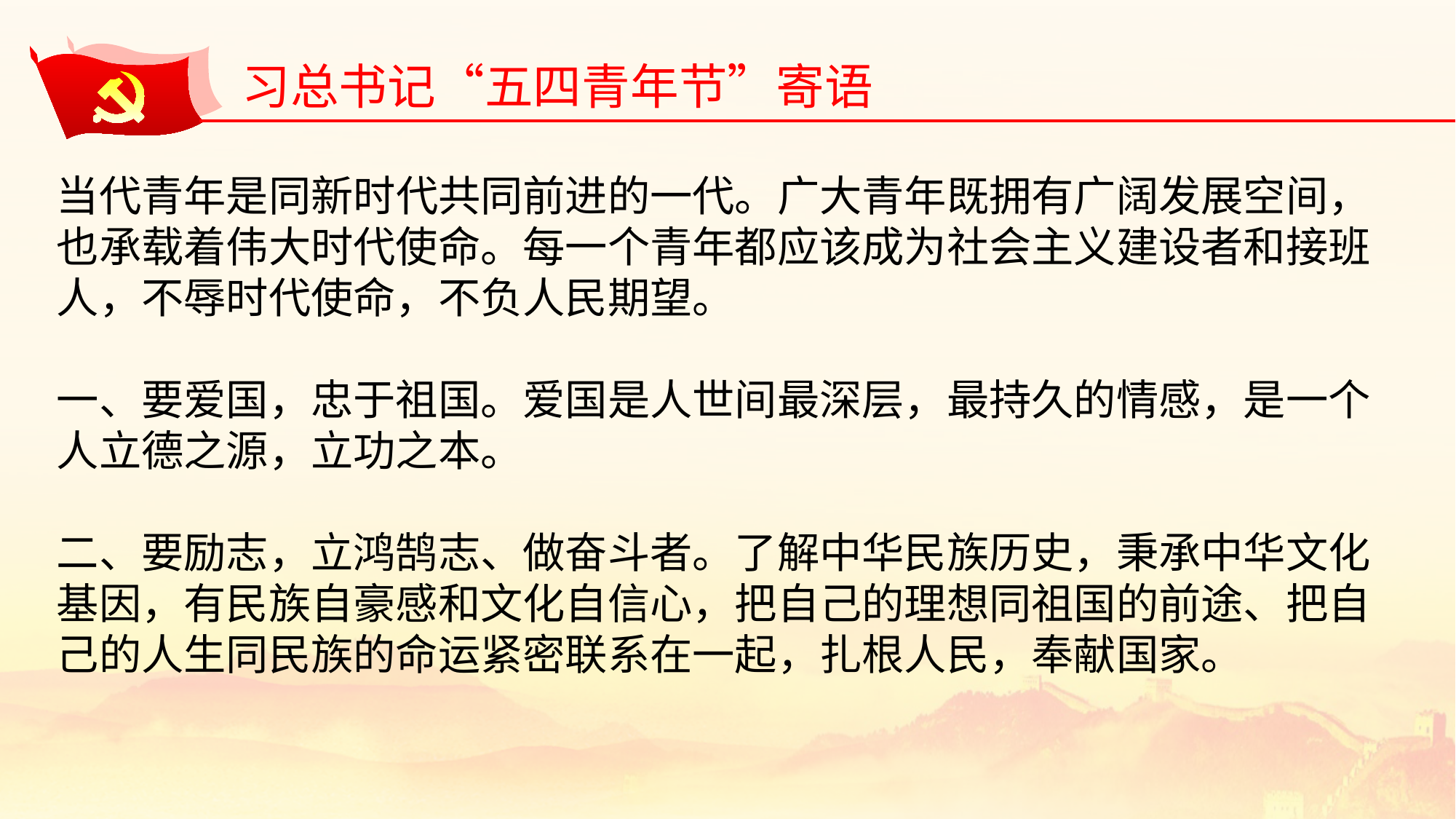

习总书记“五四青年节”寄语
当代青年是同新时代共同前进的一代。广大青年既拥有广阔发展空间，也承载着伟大时代使命。每一个青年都应该成为社会主义建设者和接班人，不辱时代使命，不负人民期望。

一、要爱国，忠于祖国。爱国是人世间最深层，最持久的情感，是一个人立德之源，立功之本。

二、要励志，立鸿鹄志、做奋斗者。了解中华民族历史，秉承中华文化基因，有民族自豪感和文化自信心，把自己的理想同祖国的前途、把自己的人生同民族的命运紧密联系在一起，扎根人民，奉献国家。